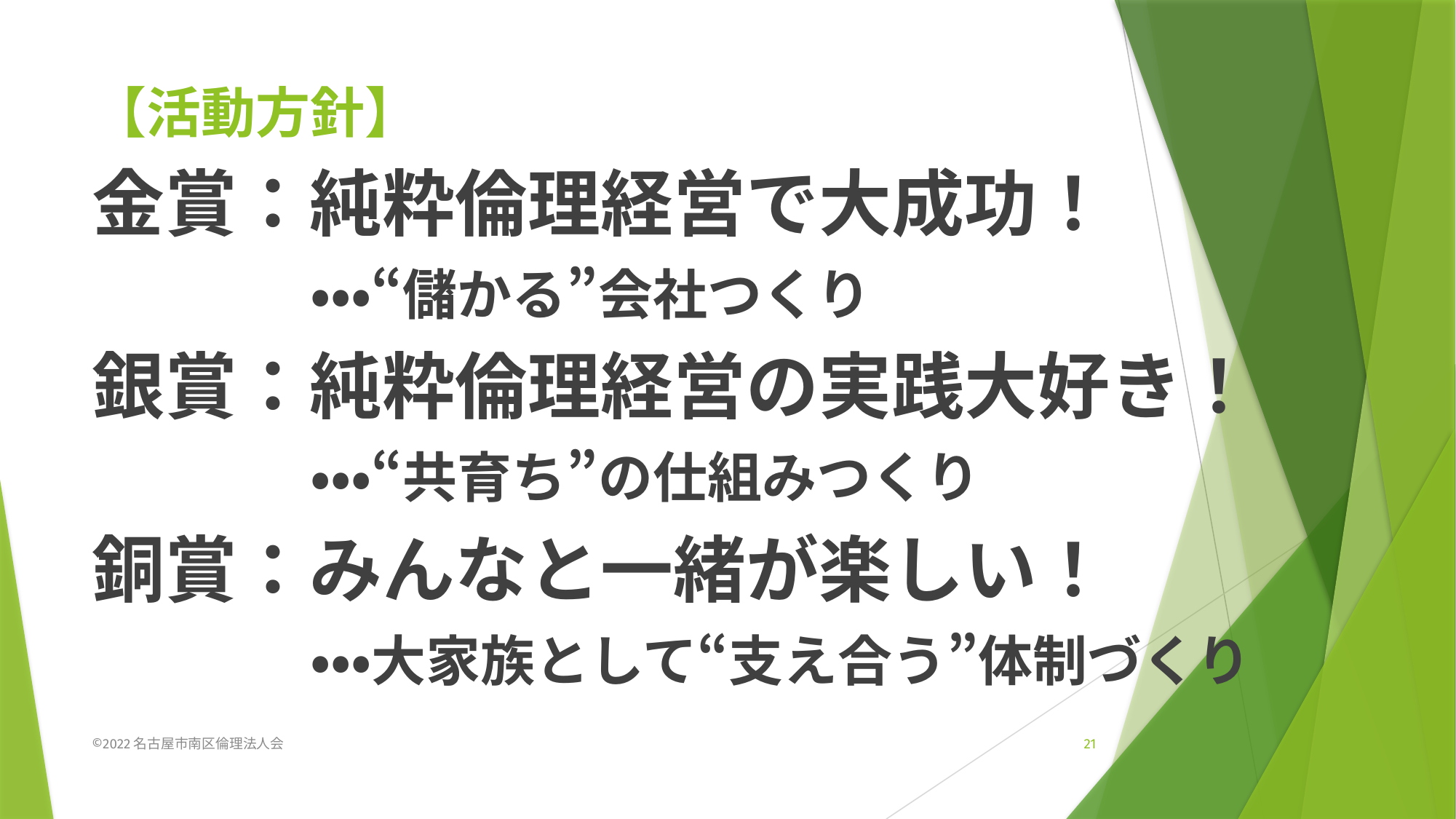

# 【活動方針】

金賞：純粋倫理経営で大成功！
　　　　・・・“儲かる”会社つくり
銀賞：純粋倫理経営の実践大好き！
　　　　・・・“共育ち”の仕組みつくり
銅賞：みんなと一緒が楽しい！
　　　　・・・大家族として“支え合う”体制づくり
©2022名古屋市南区倫理法人会
21